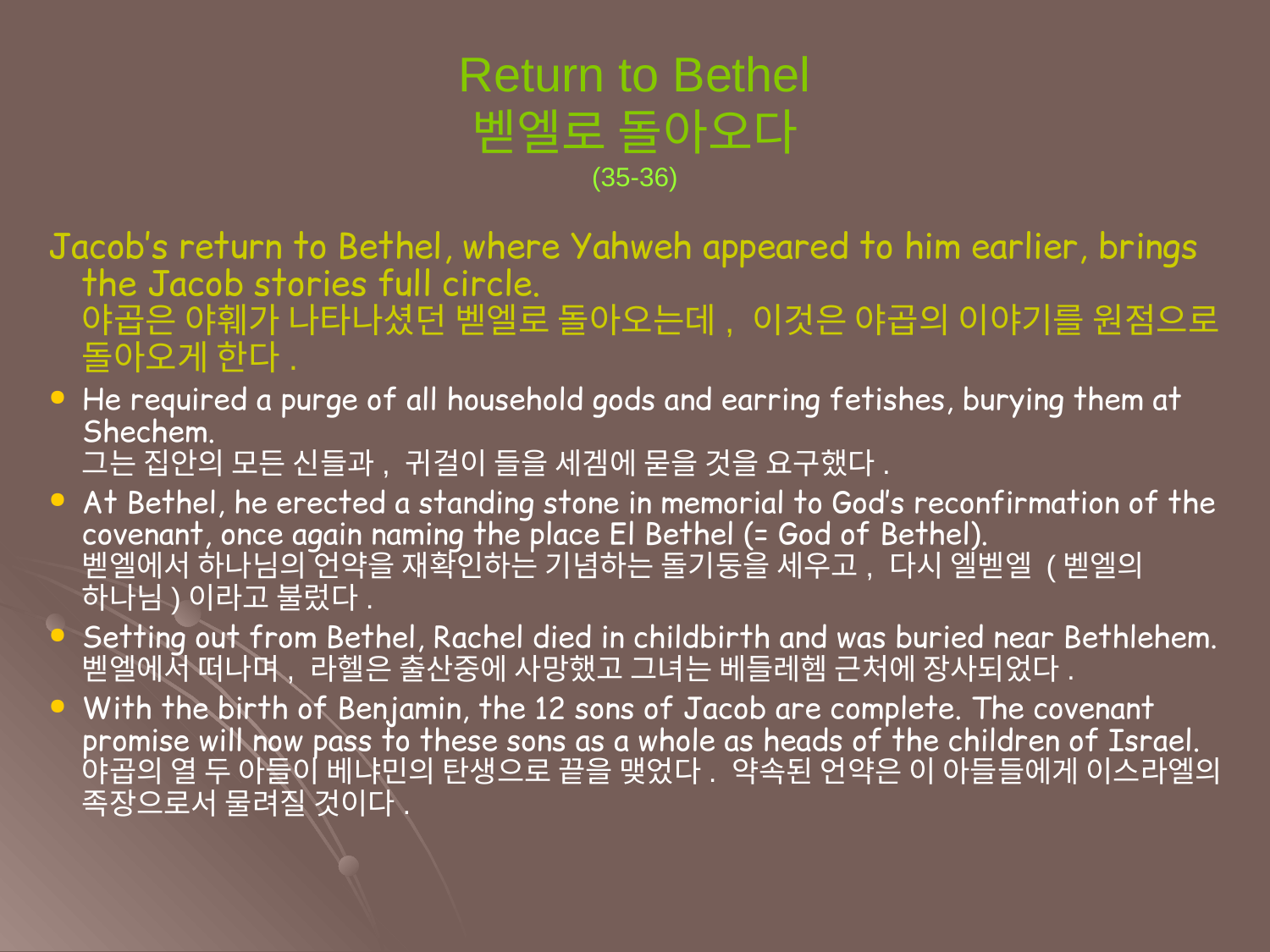

Return to Bethel
벧엘로 돌아오다
(35-36)
Jacob’s return to Bethel, where Yahweh appeared to him earlier, brings the Jacob stories full circle.
야곱은 야훼가 나타나셨던 벧엘로 돌아오는데, 이것은 야곱의 이야기를 원점으로 돌아오게 한다.
He required a purge of all household gods and earring fetishes, burying them at Shechem.
그는 집안의 모든 신들과, 귀걸이 들을 세겜에 묻을 것을 요구했다.
At Bethel, he erected a standing stone in memorial to God’s reconfirmation of the covenant, once again naming the place El Bethel (= God of Bethel).
벧엘에서 하나님의 언약을 재확인하는 기념하는 돌기둥을 세우고, 다시 엘벧엘 (벧엘의 하나님)이라고 불렀다.
Setting out from Bethel, Rachel died in childbirth and was buried near Bethlehem.
벧엘에서 떠나며, 라헬은 출산중에 사망했고 그녀는 베들레헴 근처에 장사되었다.
With the birth of Benjamin, the 12 sons of Jacob are complete. The covenant promise will now pass to these sons as a whole as heads of the children of Israel.
야곱의 열 두 아들이 베냐민의 탄생으로 끝을 맺었다. 약속된 언약은 이 아들들에게 이스라엘의 족장으로서 물려질 것이다.